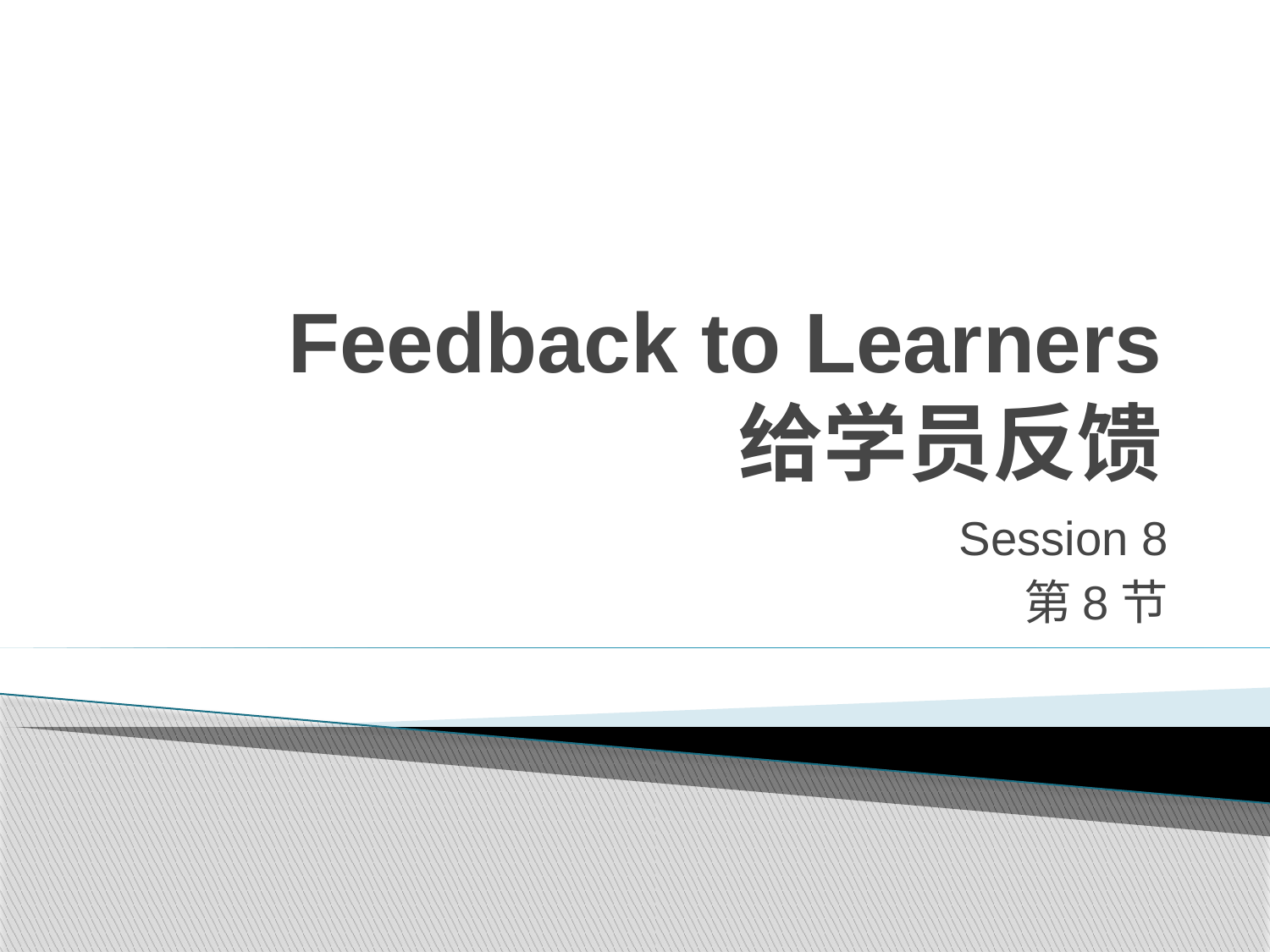

# Feedback to Learners 给学员反馈
Session 8
第8节